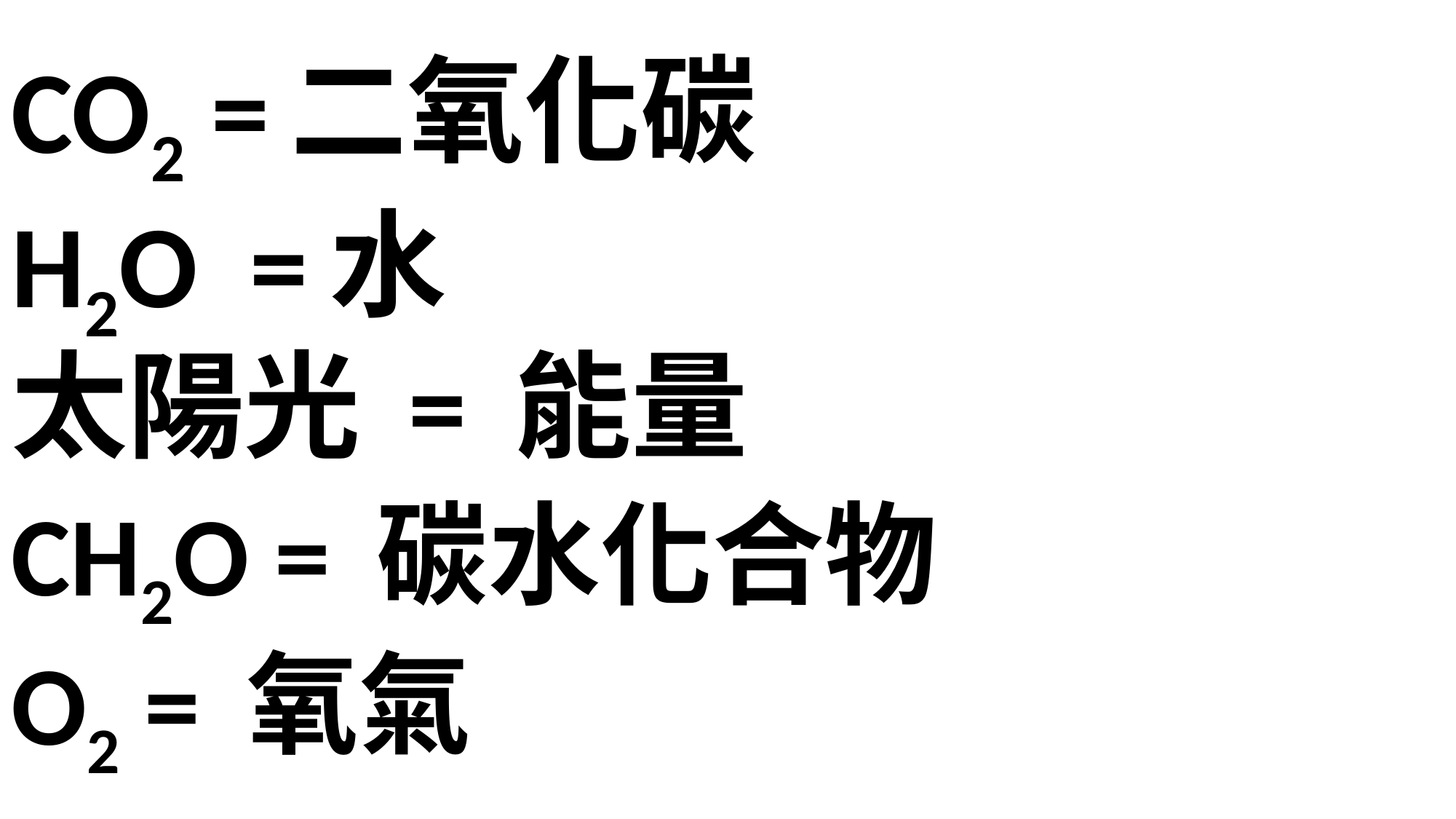

CO2 =二氧化碳
H2O  =水
太陽光 = 能量
CH2O = 碳水化合物
O2 = 氧氣